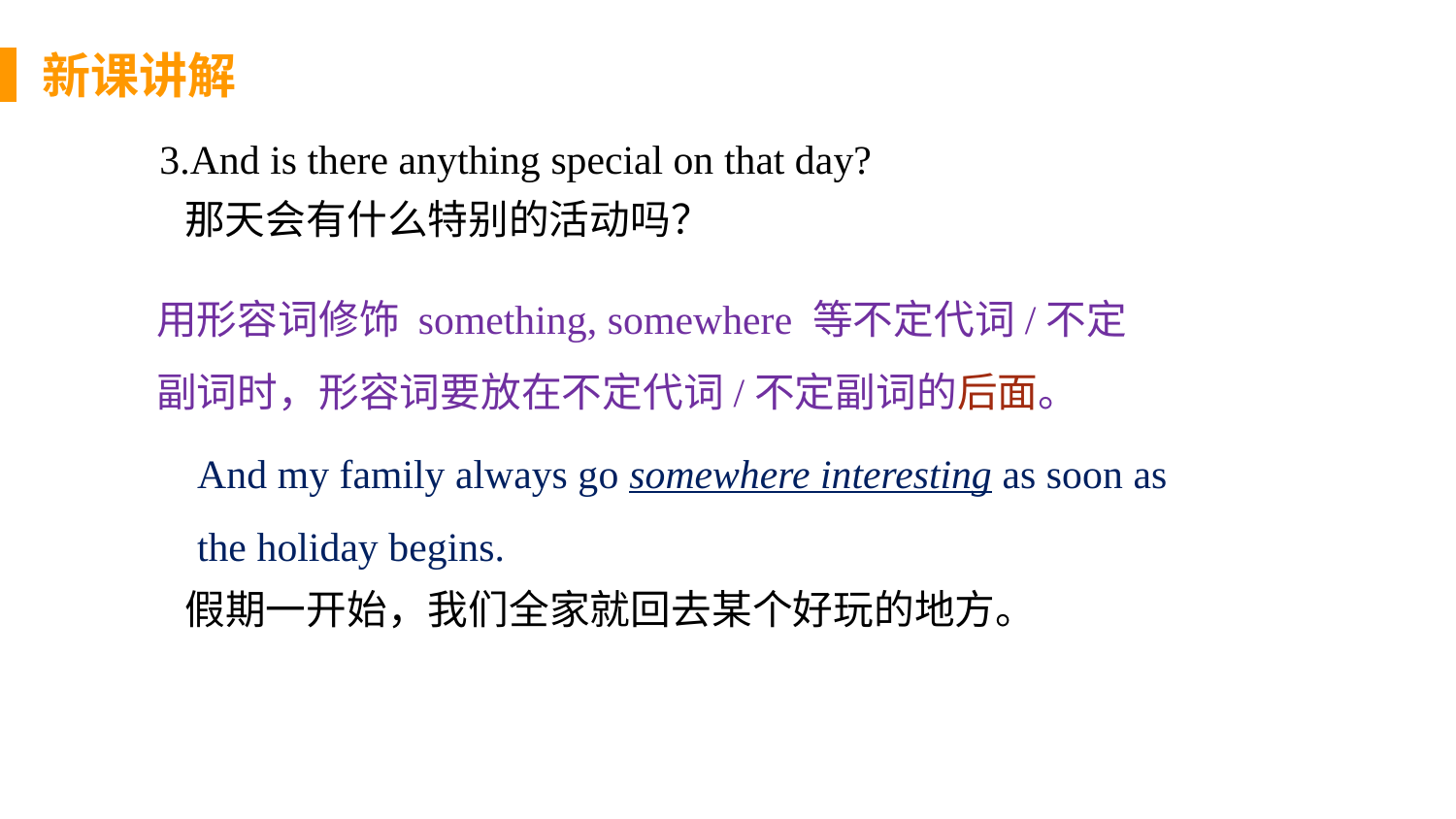

新课讲解

3.And is there anything special on that day?
那天会有什么特别的活动吗？
用形容词修饰 something, somewhere 等不定代词/不定副词时，形容词要放在不定代词/不定副词的后面。
And my family always go somewhere interesting as soon as the holiday begins.
假期一开始，我们全家就回去某个好玩的地方。